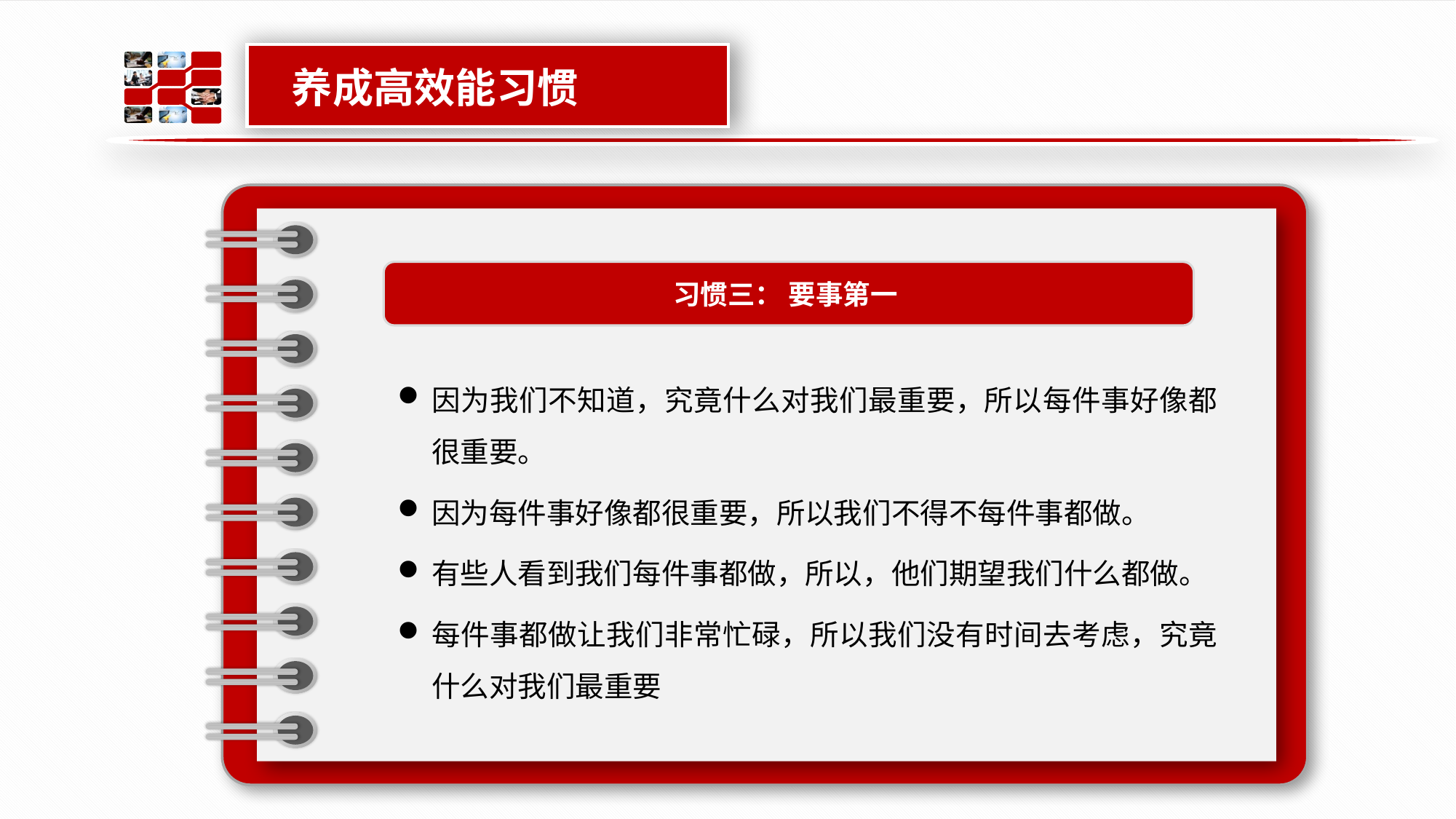

养成高效能习惯

习惯三： 要事第一
因为我们不知道，究竟什么对我们最重要，所以每件事好像都很重要。
因为每件事好像都很重要，所以我们不得不每件事都做。
有些人看到我们每件事都做，所以，他们期望我们什么都做。
每件事都做让我们非常忙碌，所以我们没有时间去考虑，究竟什么对我们最重要